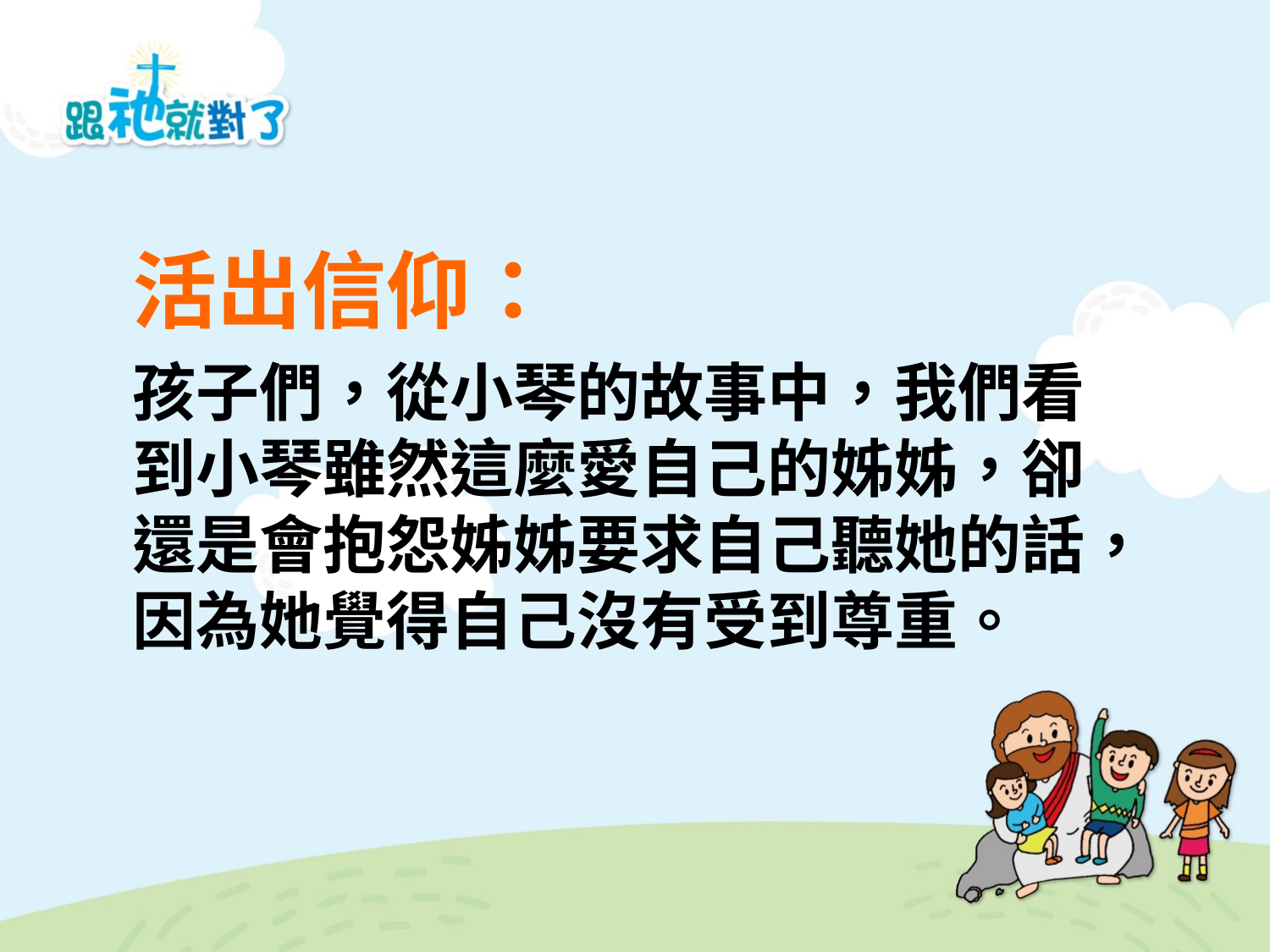

活出信仰：
孩子們，從小琴的故事中，我們看到小琴雖然這麼愛自己的姊姊，卻還是會抱怨姊姊要求自己聽她的話，因為她覺得自己沒有受到尊重。